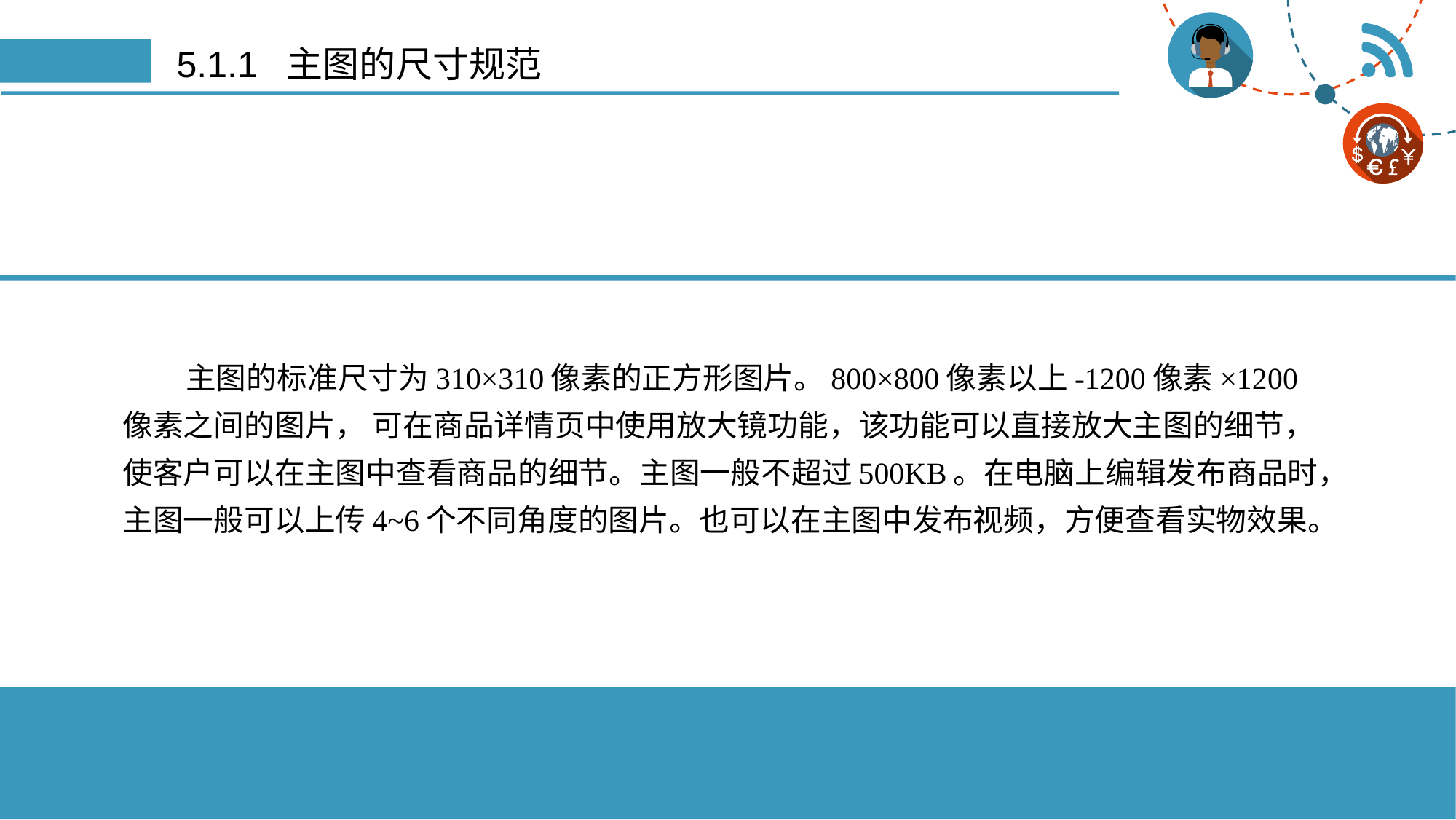

# 5.1.1  主图的尺寸规范

主图的标准尺寸为310×310像素的正方形图片。800×800像素以上-1200像素×1200像素之间的图片， 可在商品详情页中使用放大镜功能，该功能可以直接放大主图的细节，使客户可以在主图中查看商品的细节。主图一般不超过500KB。在电脑上编辑发布商品时，主图一般可以上传4~6个不同角度的图片。也可以在主图中发布视频，方便查看实物效果。